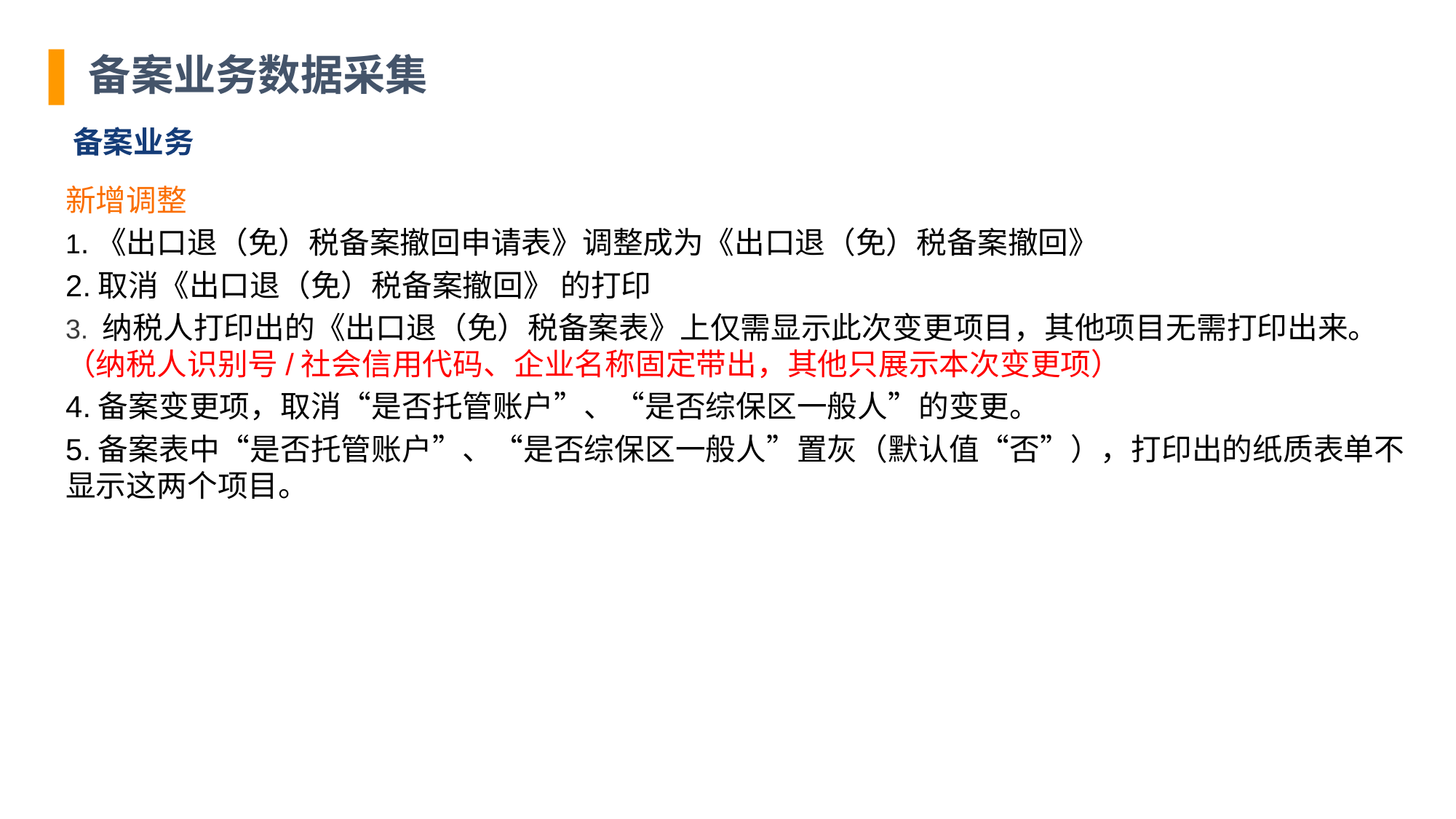

备案业务数据采集

备案业务
新增调整
1.《出口退（免）税备案撤回申请表》调整成为《出口退（免）税备案撤回》
2.取消《出口退（免）税备案撤回》 的打印
3. 纳税人打印出的《出口退（免）税备案表》上仅需显示此次变更项目，其他项目无需打印出来。 （纳税人识别号/社会信用代码、企业名称固定带出，其他只展示本次变更项）
4.备案变更项，取消“是否托管账户”、“是否综保区一般人”的变更。
5.备案表中“是否托管账户”、“是否综保区一般人”置灰（默认值“否”），打印出的纸质表单不显示这两个项目。